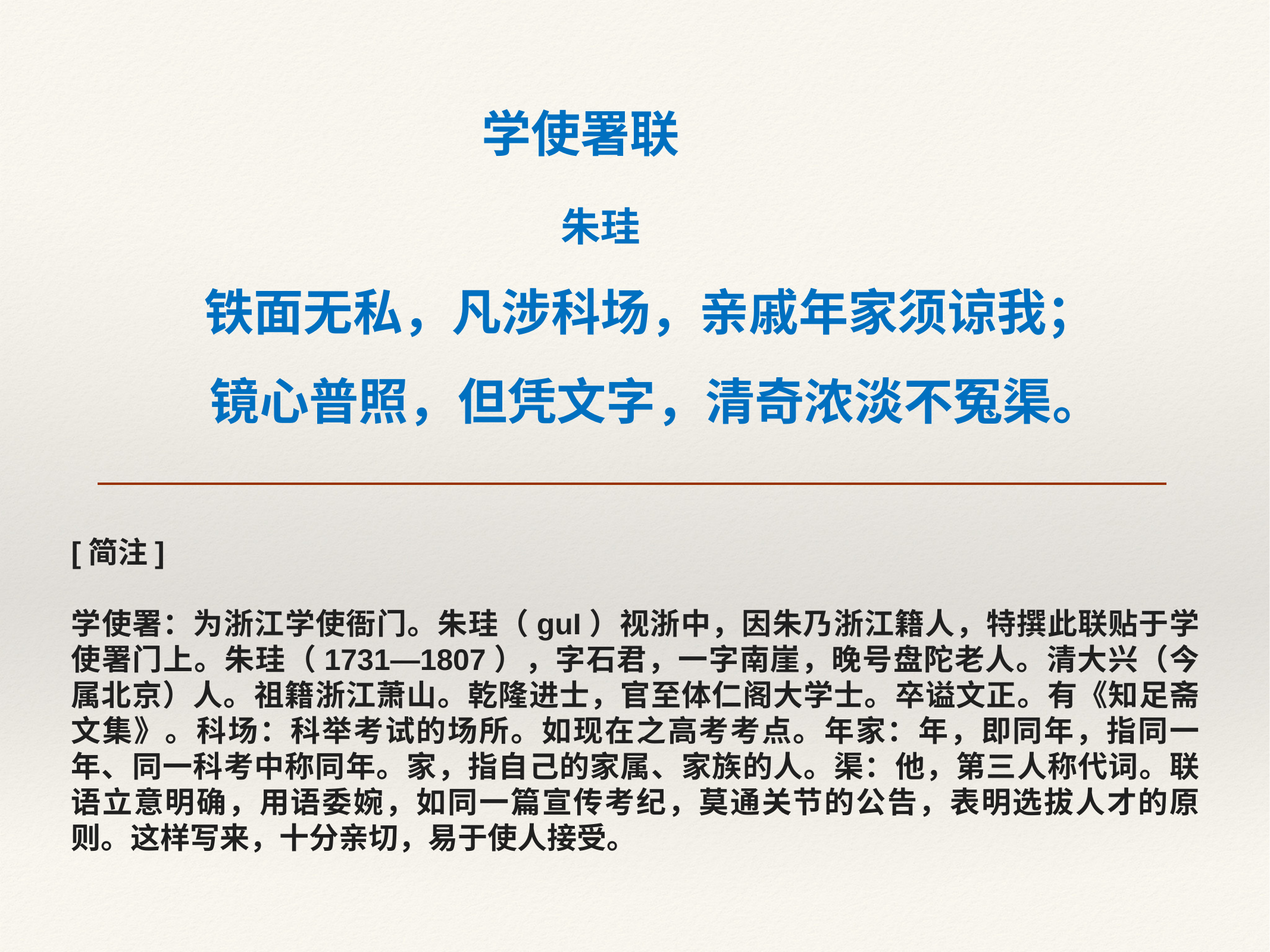

学使署联
朱珪
铁面无私，凡涉科场，亲戚年家须谅我；
镜心普照，但凭文字，清奇浓淡不冤渠。

[简注]

学使署：为浙江学使衙门。朱珪（guI）视浙中，因朱乃浙江籍人，特撰此联贴于学使署门上。朱珪（1731—1807），字石君，一字南崖，晚号盘陀老人。清大兴（今属北京）人。祖籍浙江萧山。乾隆进士，官至体仁阁大学士。卒谥文正。有《知足斋文集》。科场：科举考试的场所。如现在之高考考点。年家：年，即同年，指同一年、同一科考中称同年。家，指自己的家属、家族的人。渠：他，第三人称代词。联语立意明确，用语委婉，如同一篇宣传考纪，莫通关节的公告，表明选拔人才的原则。这样写来，十分亲切，易于使人接受。